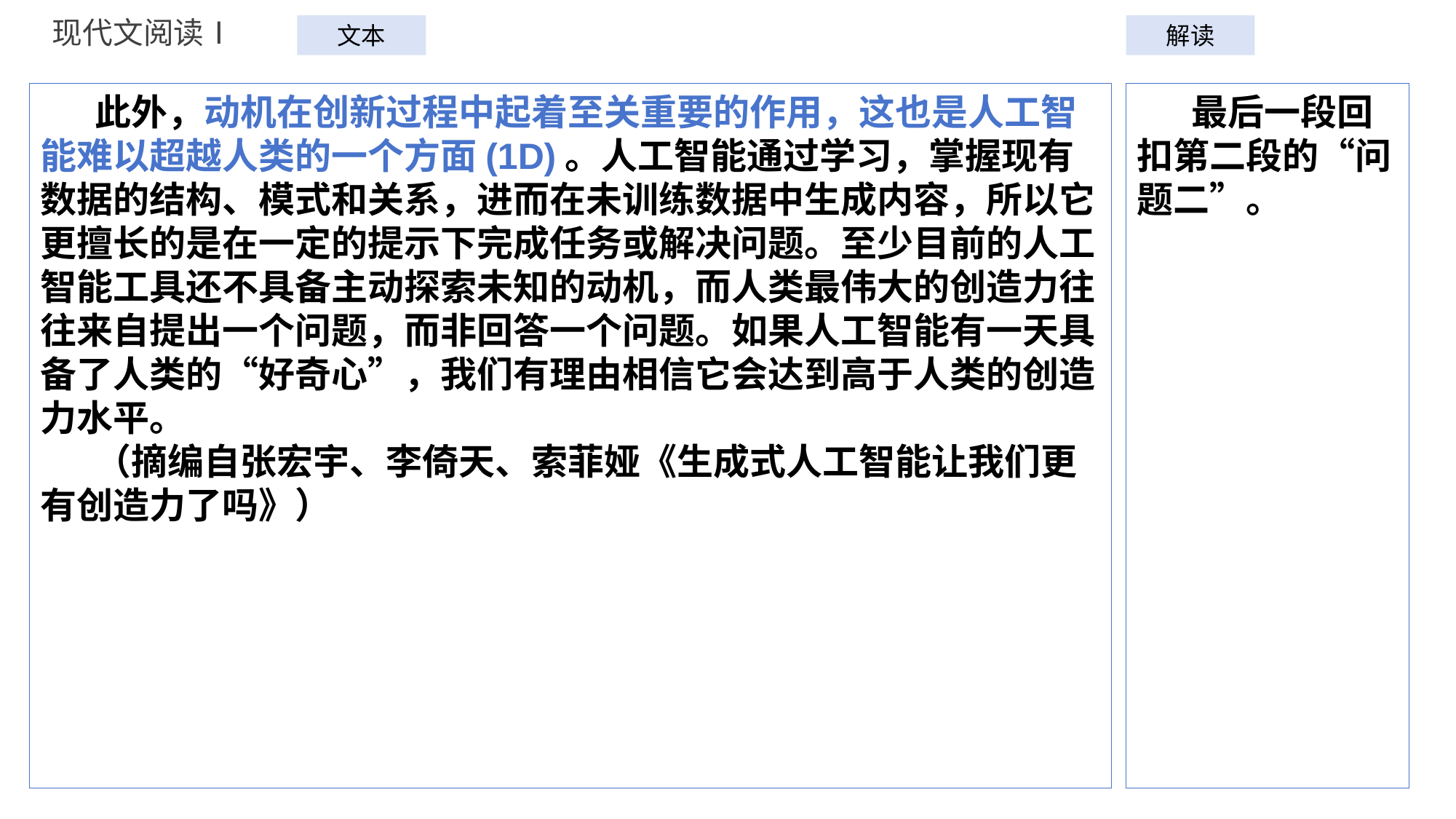

现代文阅读Ⅰ
文本
解读
此外，动机在创新过程中起着至关重要的作用，这也是人工智能难以超越人类的一个方面(1D)。人工智能通过学习，掌握现有数据的结构、模式和关系，进而在未训练数据中生成内容，所以它更擅长的是在一定的提示下完成任务或解决问题。至少目前的人工智能工具还不具备主动探索未知的动机，而人类最伟大的创造力往往来自提出一个问题，而非回答一个问题。如果人工智能有一天具备了人类的“好奇心”，我们有理由相信它会达到高于人类的创造力水平。
（摘编自张宏宇、李倚天、索菲娅《生成式人工智能让我们更有创造力了吗》）
最后一段回扣第二段的“问题二”。